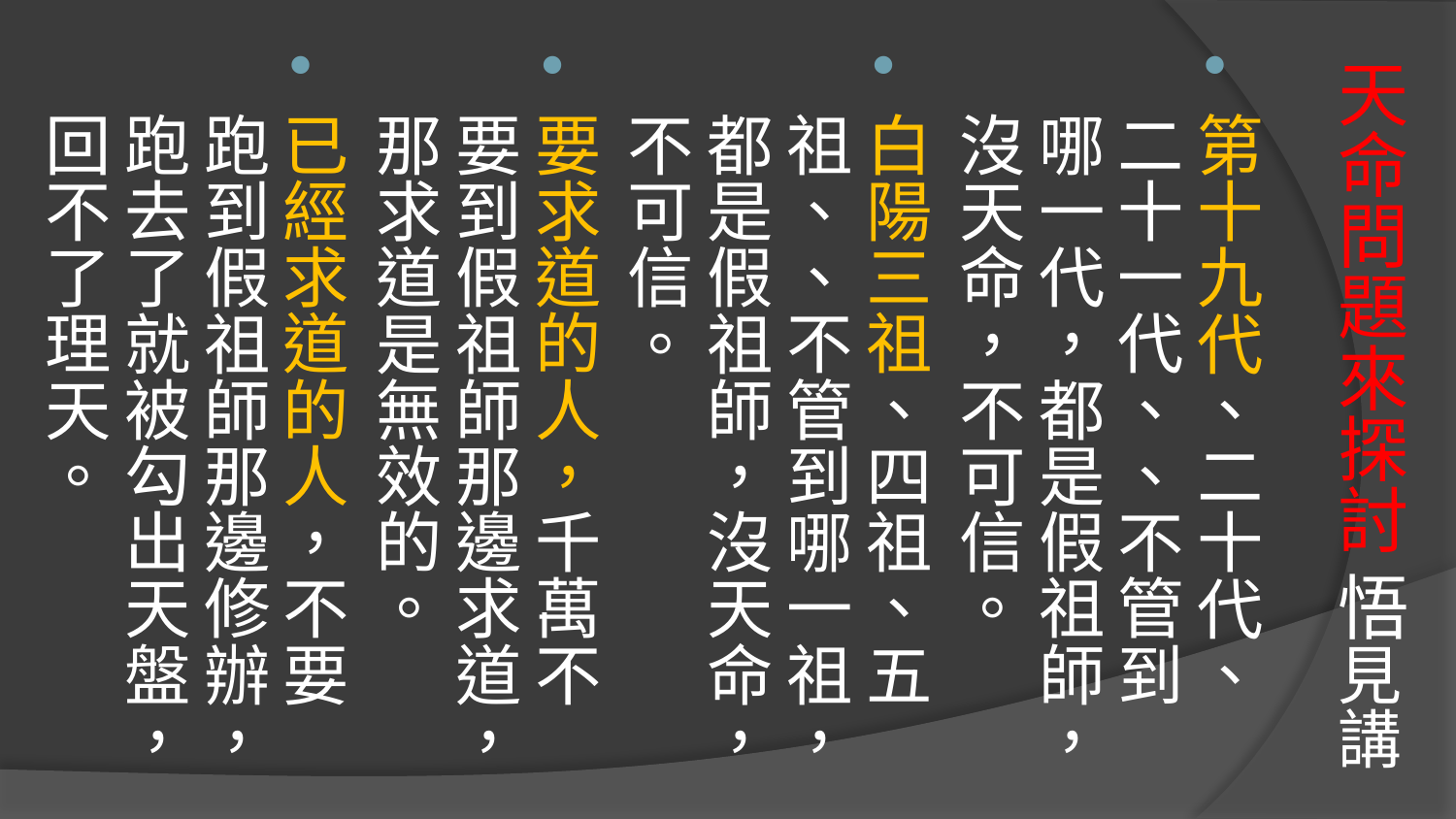

第十九代、二十代、二十一代、、不管到哪一代，都是假祖師，沒天命，不可信。
白陽三祖、四祖、五祖、、不管到哪一祖，都是假祖師，沒天命，不可信。
要求道的人，千萬不要到假祖師那邊求道，那求道是無效的。
已經求道的人，不要跑到假祖師那邊修辦，跑去了就被勾出天盤，回不了理天。
# 天命問題來探討 悟見講